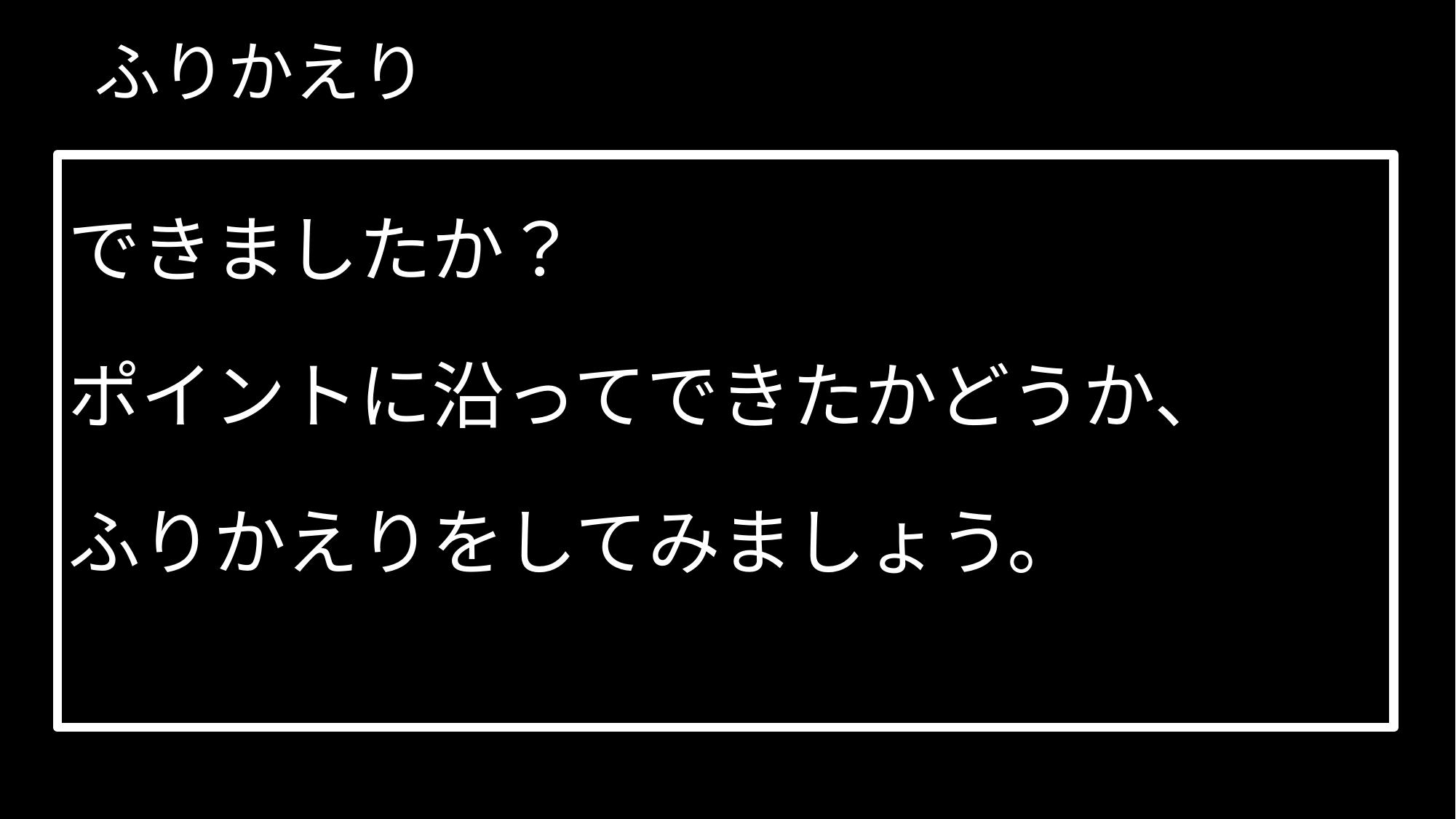

# ふりかえり
できましたか？
ポイントに沿ってできたかどうか、
ふりかえりをしてみましょう。